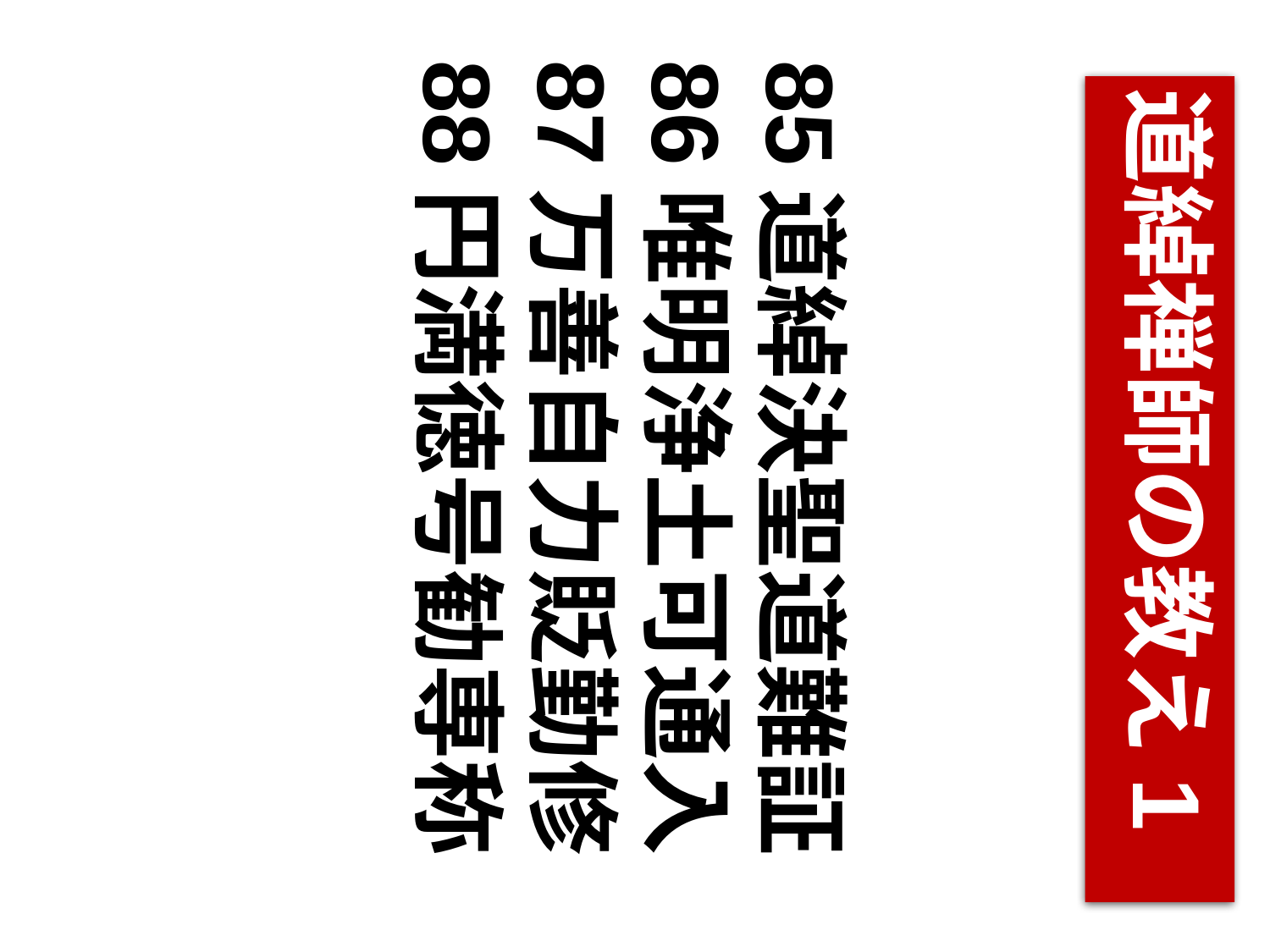

85道綽決聖道難証
 86唯明浄土可通入
 87万善自力貶勤修
 88円満徳号勧専称
道綽禅師の教え1